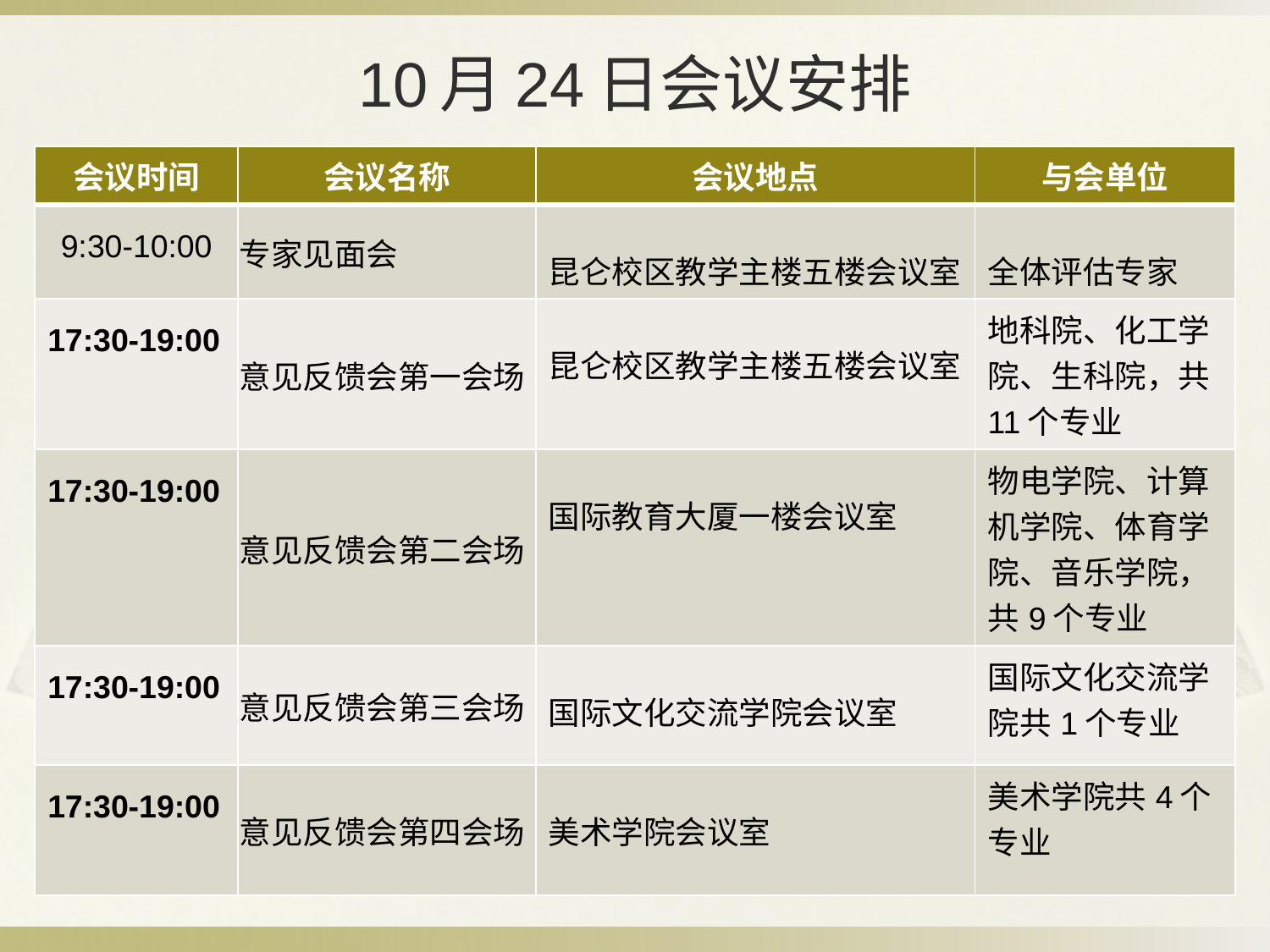

# 10月24日会议安排
| 会议时间 | 会议名称 | 会议地点 | 与会单位 |
| --- | --- | --- | --- |
| 9:30-10:00 | 专家见面会 | 昆仑校区教学主楼五楼会议室 | 全体评估专家 |
| 17:30-19:00 | 意见反馈会第一会场 | 昆仑校区教学主楼五楼会议室 | 地科院、化工学院、生科院，共11个专业 |
| 17:30-19:00 | 意见反馈会第二会场 | 国际教育大厦一楼会议室 | 物电学院、计算机学院、体育学院、音乐学院，共9个专业 |
| 17:30-19:00 | 意见反馈会第三会场 | 国际文化交流学院会议室 | 国际文化交流学院共1个专业 |
| 17:30-19:00 | 意见反馈会第四会场 | 美术学院会议室 | 美术学院共4个专业 |